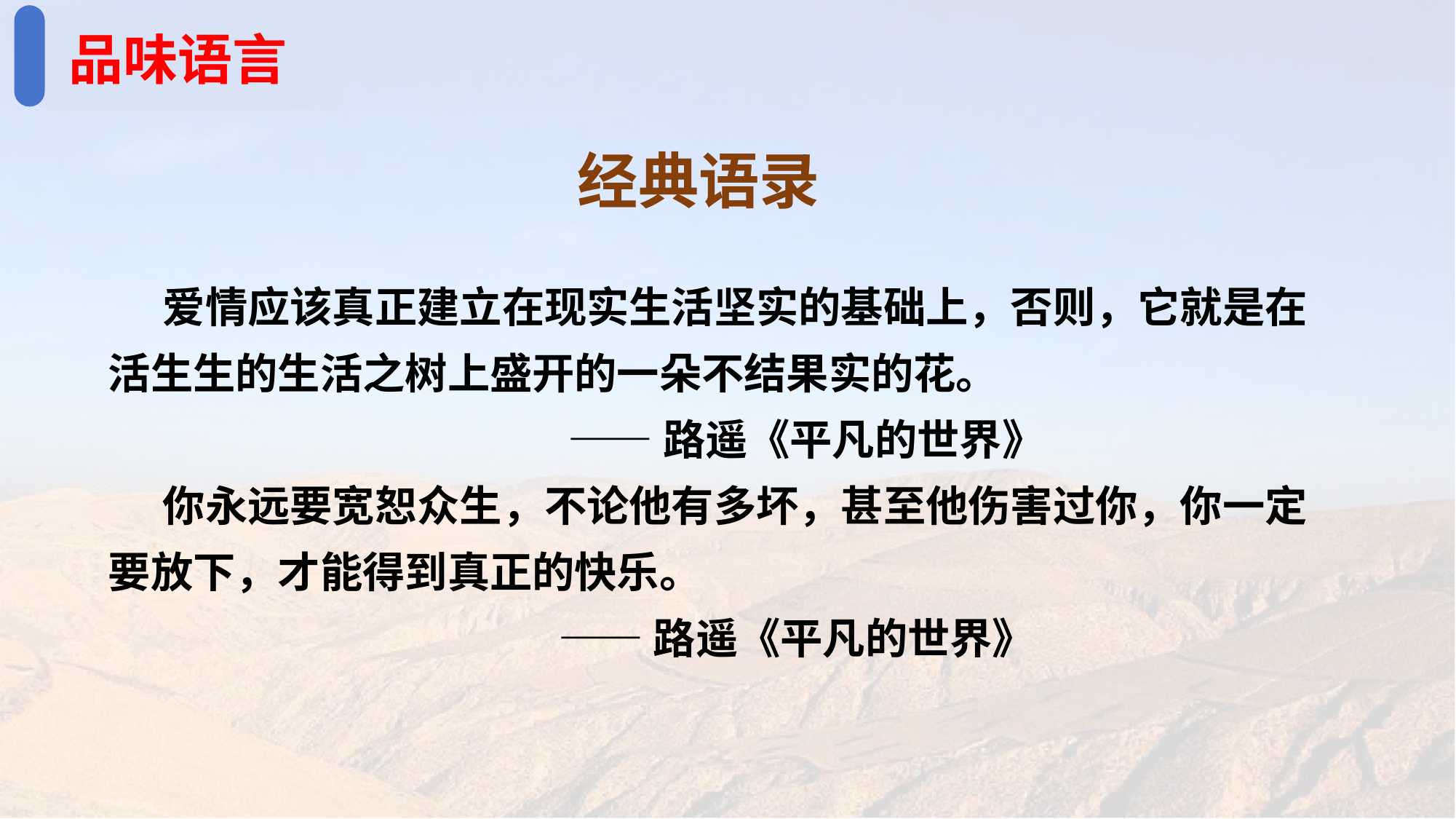

品味语言
经典语录
爱情应该真正建立在现实生活坚实的基础上，否则，它就是在活生生的生活之树上盛开的一朵不结果实的花。
                                          ——路遥《平凡的世界》
你永远要宽恕众生，不论他有多坏，甚至他伤害过你，你一定要放下，才能得到真正的快乐。
                                         ——路遥《平凡的世界》